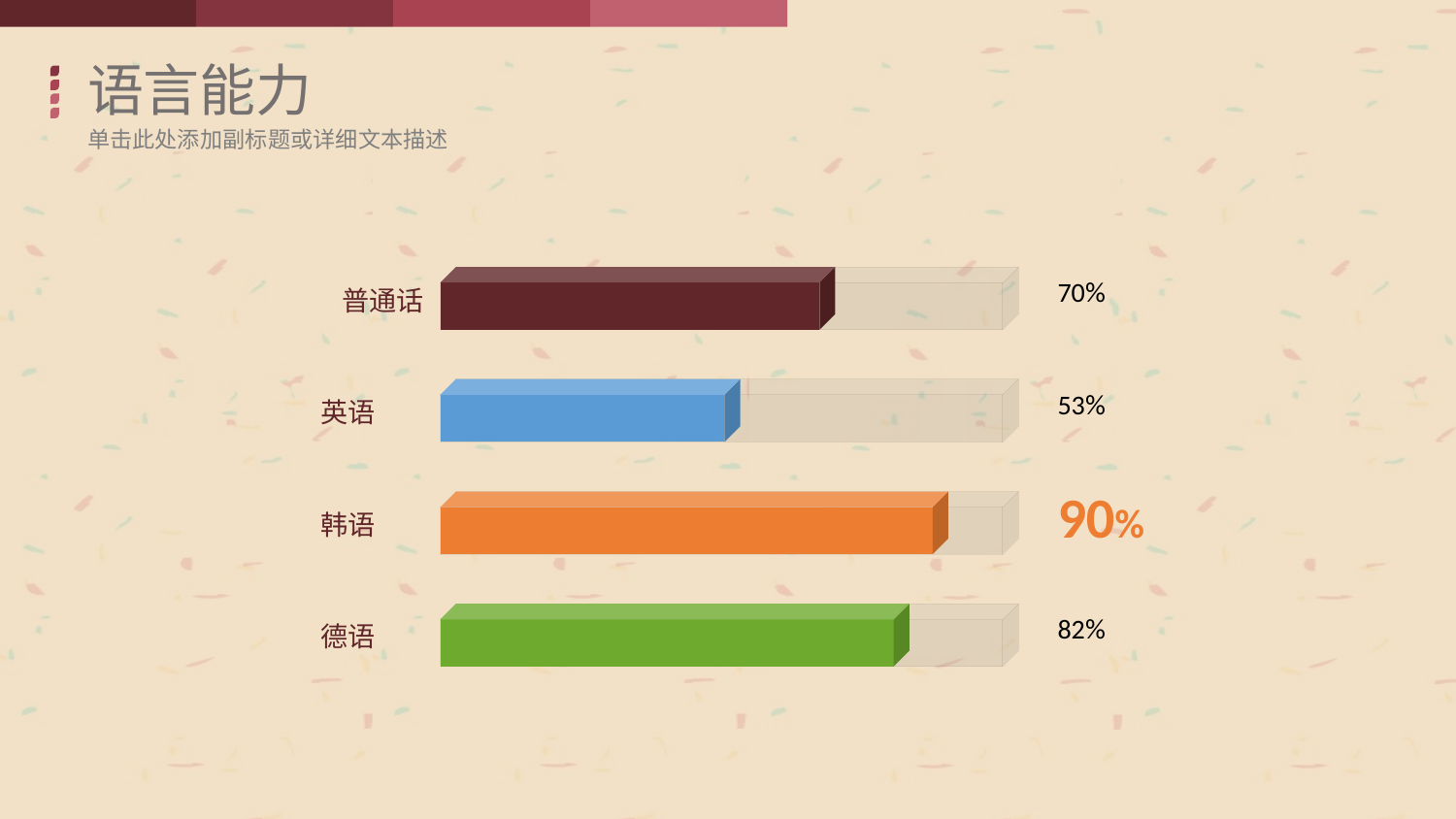

语言能力

单击此处添加副标题或详细文本描述
70%

普通话
53%

英语
90%

韩语
82%

德语